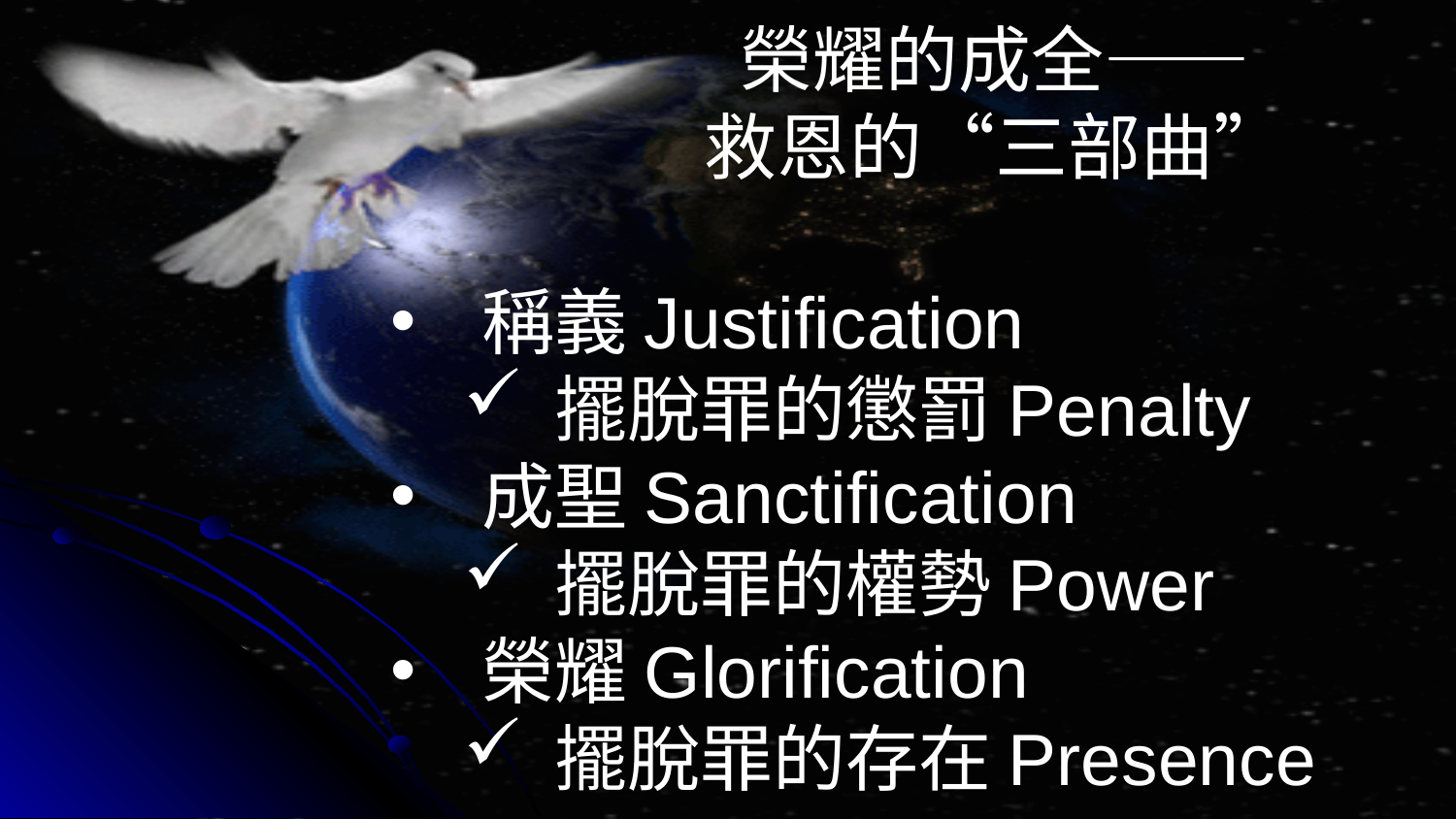

榮耀的成全——
救恩的“三部曲”

稱義Justification
擺脫罪的懲罰Penalty
成聖Sanctification
擺脫罪的權勢Power
榮耀Glorification
擺脫罪的存在Presence